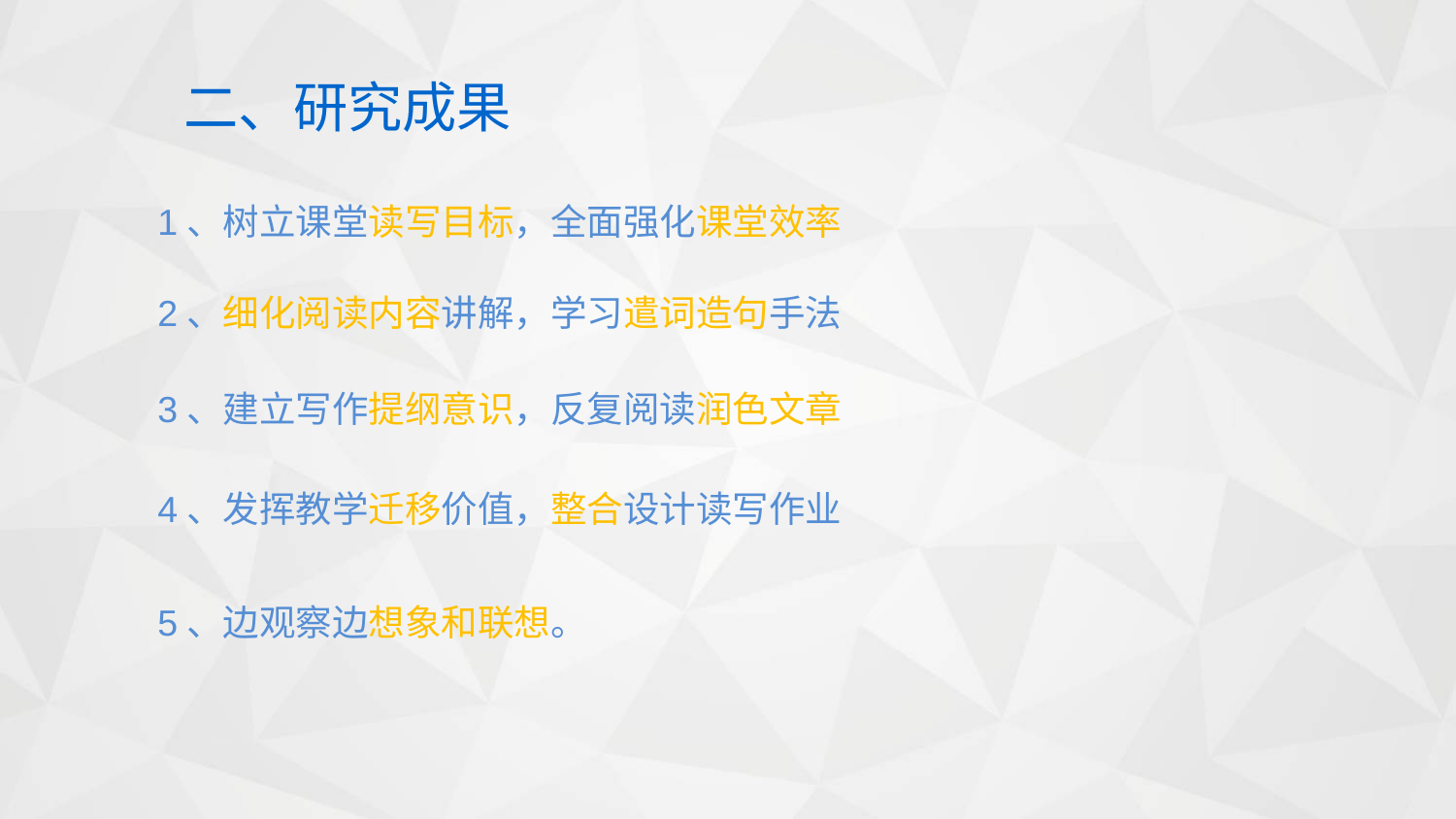

二、研究成果
1、树立课堂读写目标，全面强化课堂效率
2、细化阅读内容讲解，学习遣词造句手法
3、建立写作提纲意识，反复阅读润色文章
4、发挥教学迁移价值，整合设计读写作业
5、边观察边想象和联想。